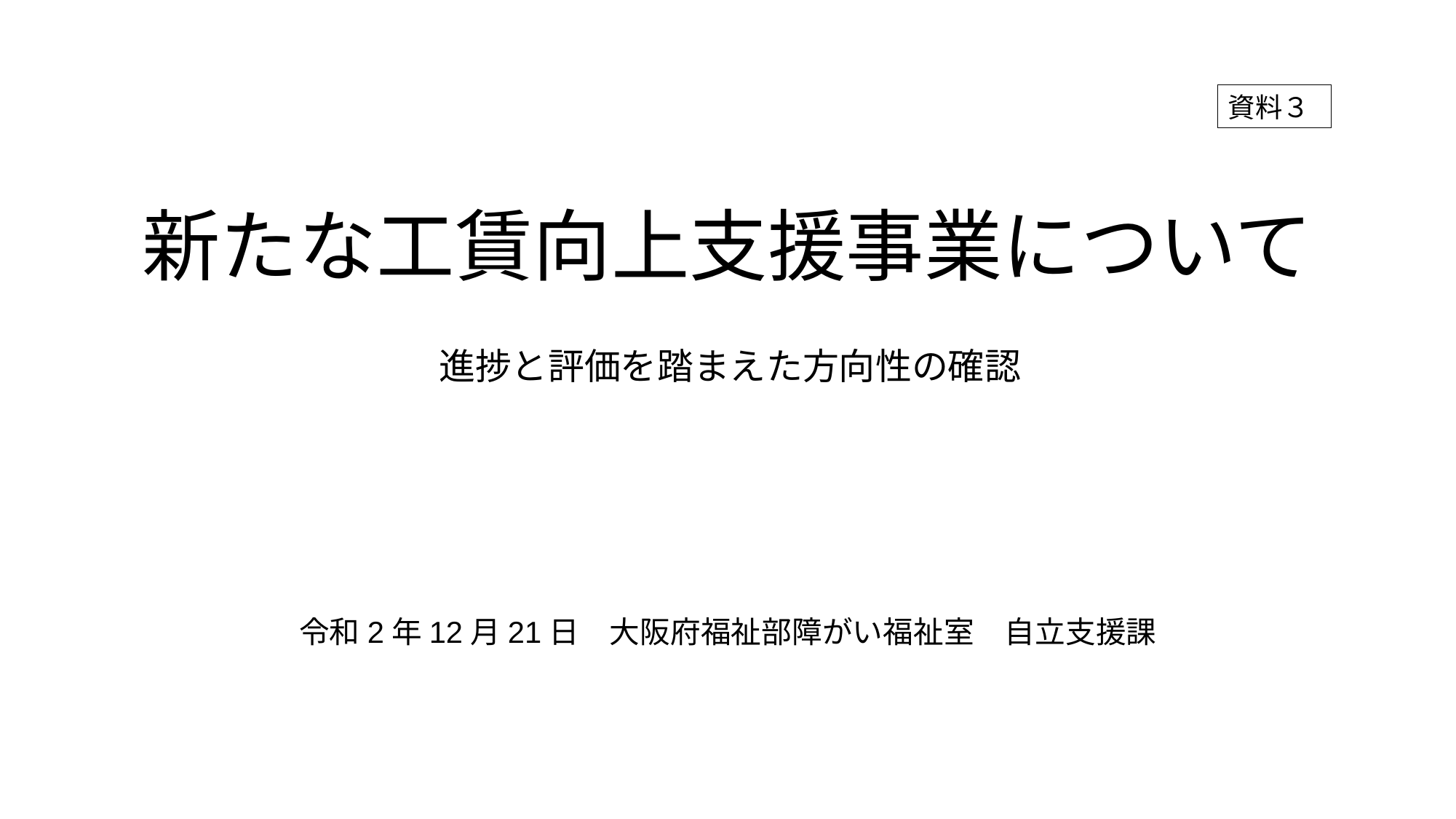

資料３
新たな工賃向上支援事業について
進捗と評価を踏まえた方向性の確認
令和2年12月21日　大阪府福祉部障がい福祉室　自立支援課